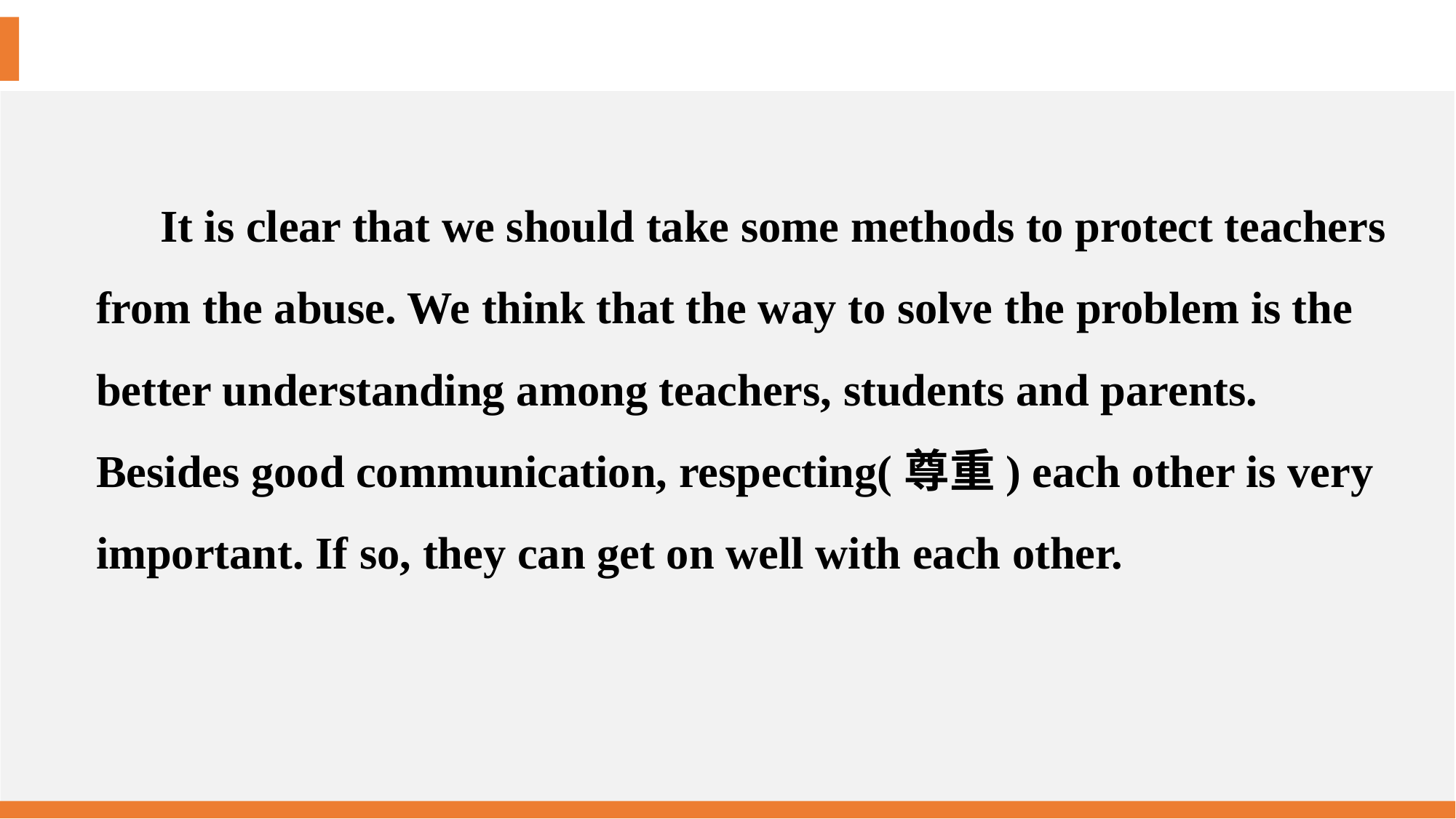

It is clear that we should take some methods to protect teachers from the abuse. We think that the way to solve the problem is the better understanding among teachers, students and parents. Besides good communication, respecting(尊重) each other is very important. If so, they can get on well with each other.